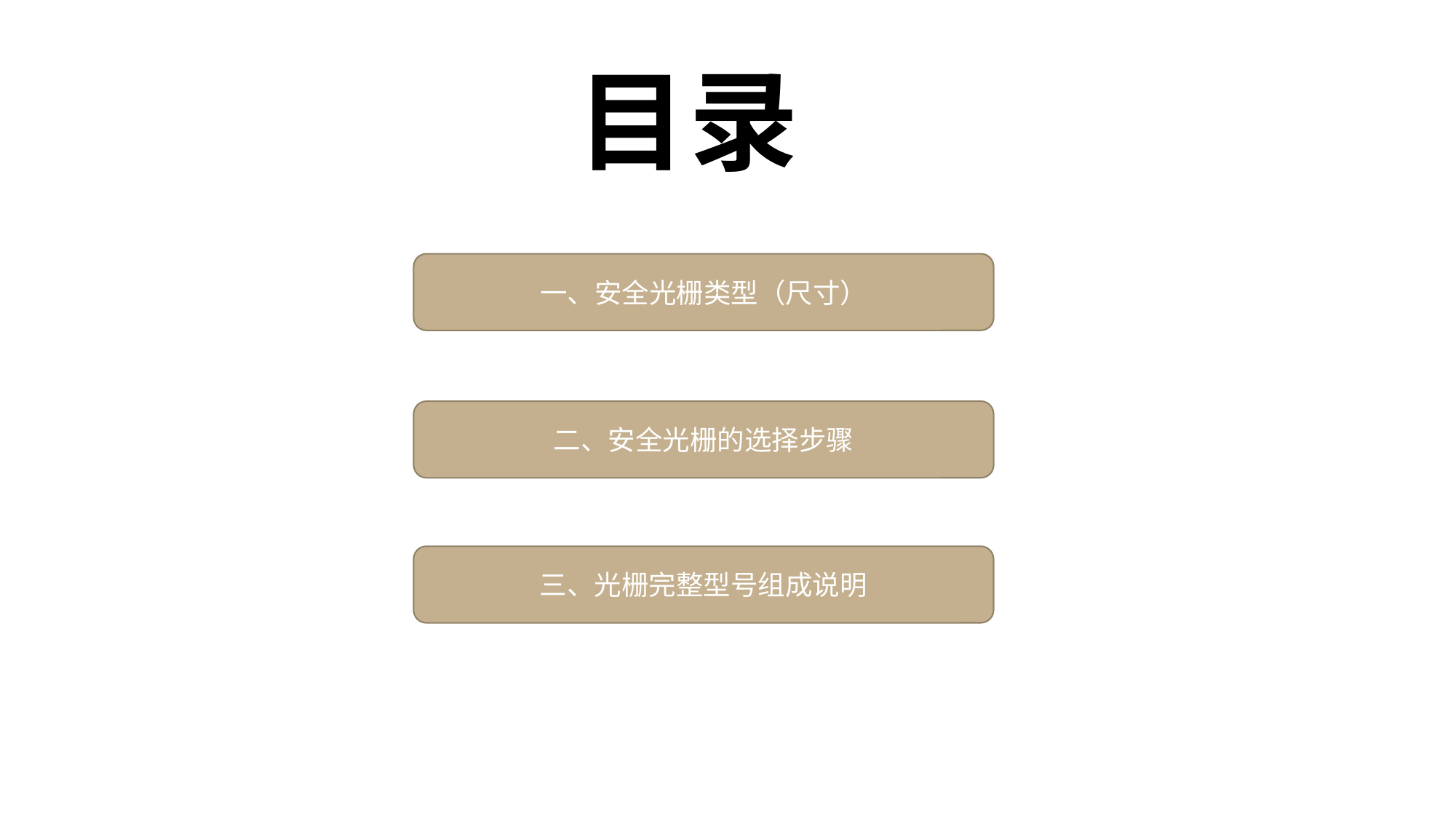

# 目录

一、安全光栅类型（尺寸）
二、安全光栅的选择步骤
三、光栅完整型号组成说明